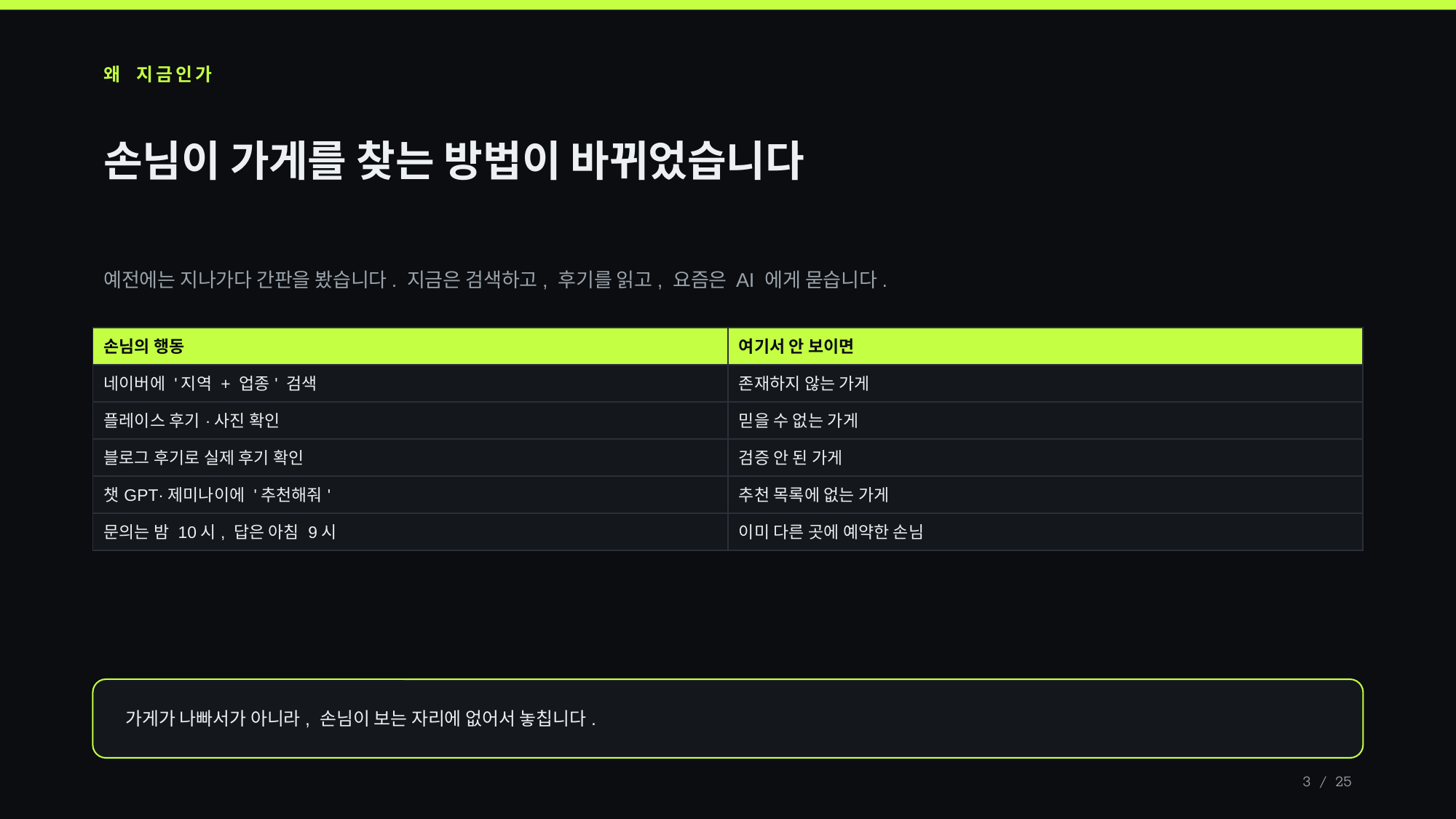

왜 지금인가
손님이 가게를 찾는 방법이 바뀌었습니다
예전에는 지나가다 간판을 봤습니다. 지금은 검색하고, 후기를 읽고, 요즘은 AI 에게 묻습니다.
| 손님의 행동 | 여기서 안 보이면 |
| --- | --- |
| 네이버에 '지역 + 업종' 검색 | 존재하지 않는 가게 |
| 플레이스 후기·사진 확인 | 믿을 수 없는 가게 |
| 블로그 후기로 실제 후기 확인 | 검증 안 된 가게 |
| 챗GPT·제미나이에 '추천해줘' | 추천 목록에 없는 가게 |
| 문의는 밤 10시, 답은 아침 9시 | 이미 다른 곳에 예약한 손님 |

가게가 나빠서가 아니라, 손님이 보는 자리에 없어서 놓칩니다.
3 / 25